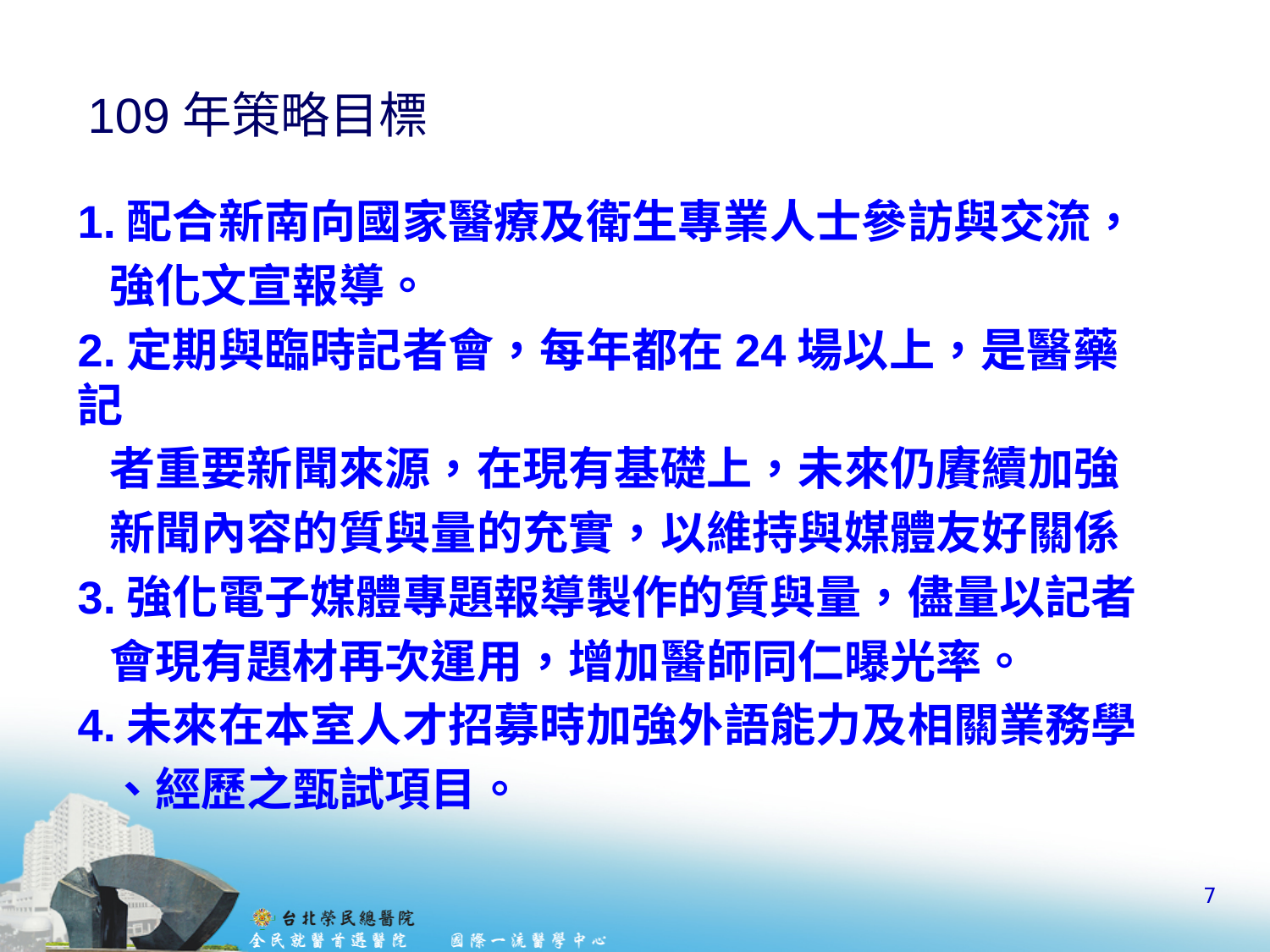

# 109年策略目標
1.配合新南向國家醫療及衛生專業人士參訪與交流，
  強化文宣報導。
2.定期與臨時記者會，每年都在24場以上，是醫藥記
  者重要新聞來源，在現有基礎上，未來仍賡續加強
  新聞內容的質與量的充實，以維持與媒體友好關係
3.強化電子媒體專題報導製作的質與量，儘量以記者
  會現有題材再次運用，增加醫師同仁曝光率。
4.未來在本室人才招募時加強外語能力及相關業務學
  、經歷之甄試項目。

7